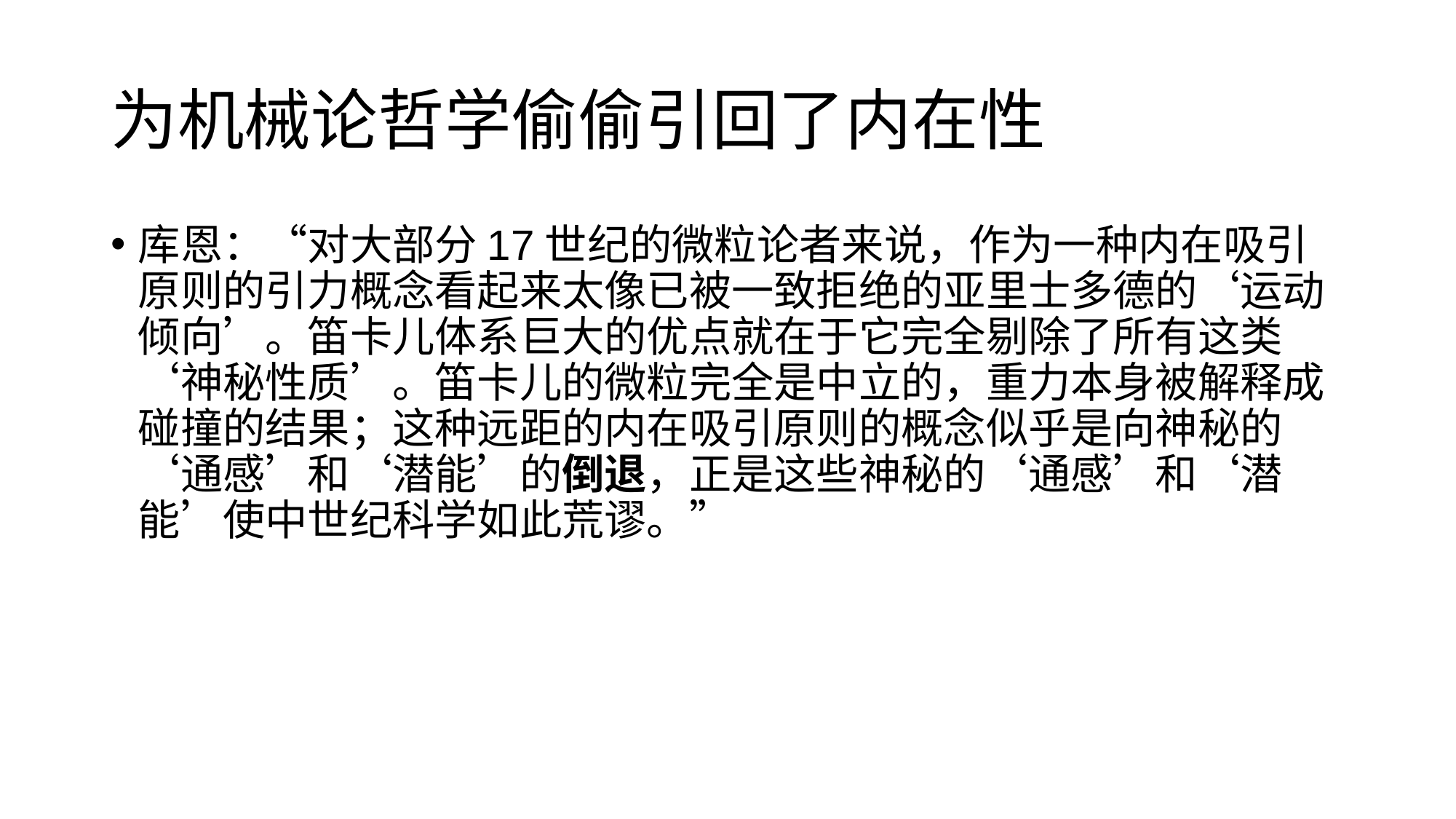

# 为机械论哲学偷偷引回了内在性
库恩：“对大部分17世纪的微粒论者来说，作为一种内在吸引原则的引力概念看起来太像已被一致拒绝的亚里士多德的‘运动倾向’。笛卡儿体系巨大的优点就在于它完全剔除了所有这类‘神秘性质’。笛卡儿的微粒完全是中立的，重力本身被解释成碰撞的结果；这种远距的内在吸引原则的概念似乎是向神秘的‘通感’和‘潜能’的倒退，正是这些神秘的‘通感’和‘潜能’使中世纪科学如此荒谬。”